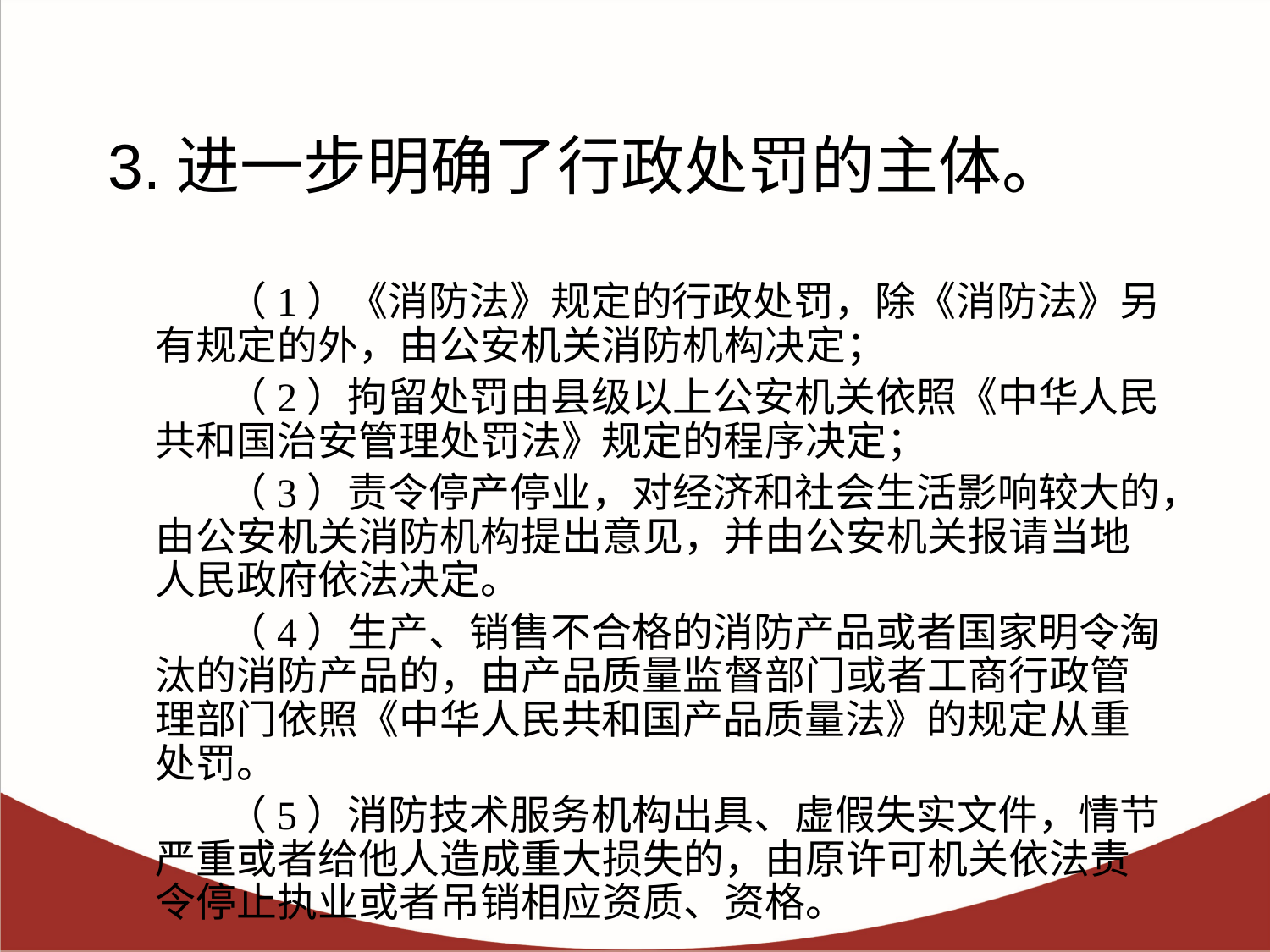

# 3.进一步明确了行政处罚的主体。
            （1）《消防法》规定的行政处罚，除《消防法》另有规定的外，由公安机关消防机构决定；
            （2）拘留处罚由县级以上公安机关依照《中华人民共和国治安管理处罚法》规定的程序决定；
            （3）责令停产停业，对经济和社会生活影响较大的，由公安机关消防机构提出意见，并由公安机关报请当地人民政府依法决定。
            （4）生产、销售不合格的消防产品或者国家明令淘汰的消防产品的，由产品质量监督部门或者工商行政管理部门依照《中华人民共和国产品质量法》的规定从重处罚。
            （5）消防技术服务机构出具、虚假失实文件，情节严重或者给他人造成重大损失的，由原许可机关依法责令停止执业或者吊销相应资质、资格。